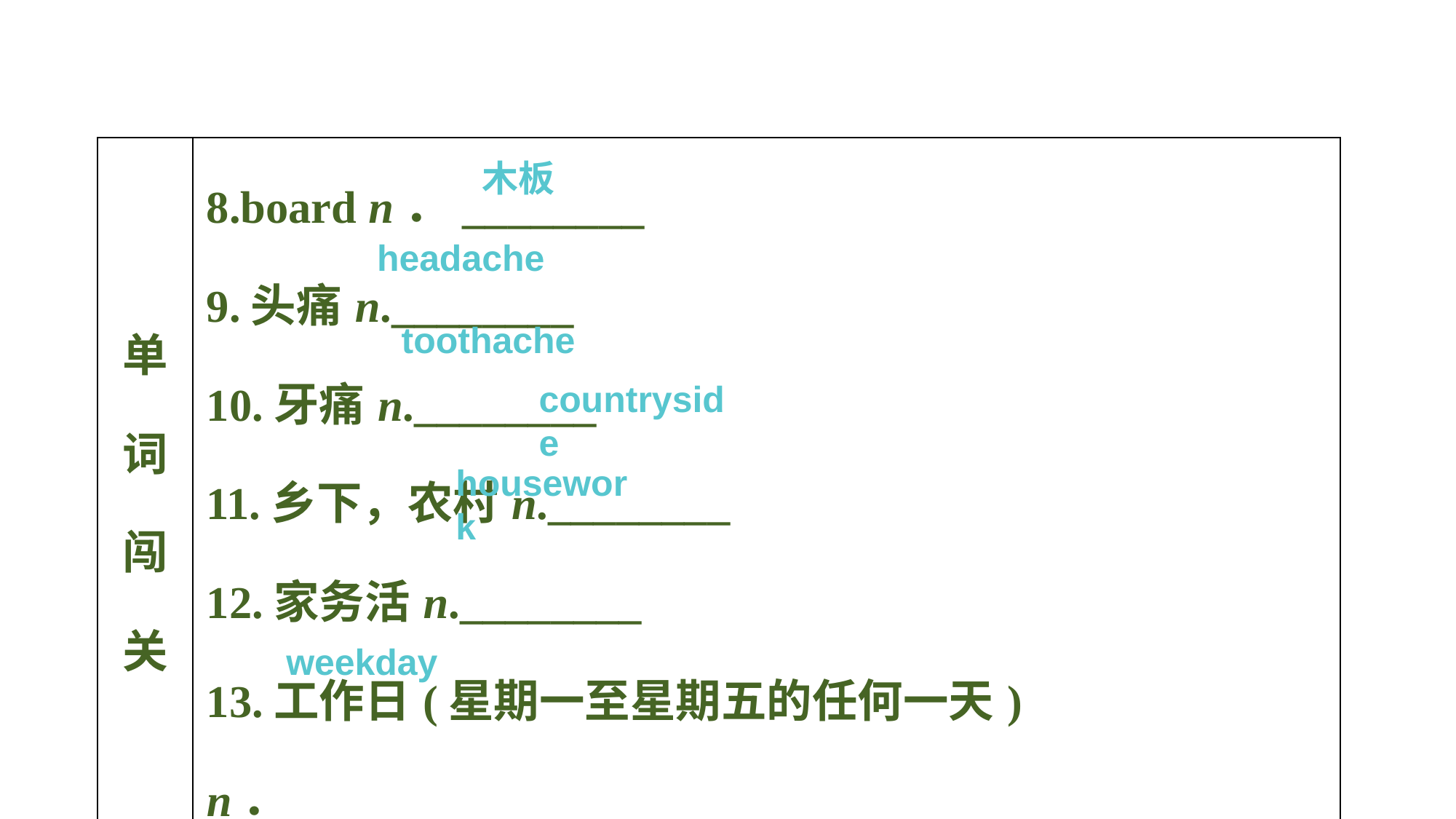

| 单词闯关 | 8.board n．\_\_\_\_\_\_\_\_ 9.头痛n.\_\_\_\_\_\_\_\_ 10.牙痛n.\_\_\_\_\_\_\_\_ 11.乡下，农村n.\_\_\_\_\_\_\_\_ 12.家务活n.\_\_\_\_\_\_\_\_ 13.工作日(星期一至星期五的任何一天) n．\_\_\_\_\_\_\_\_ |
| --- | --- |
木板
headache
toothache
countryside
housework
weekday